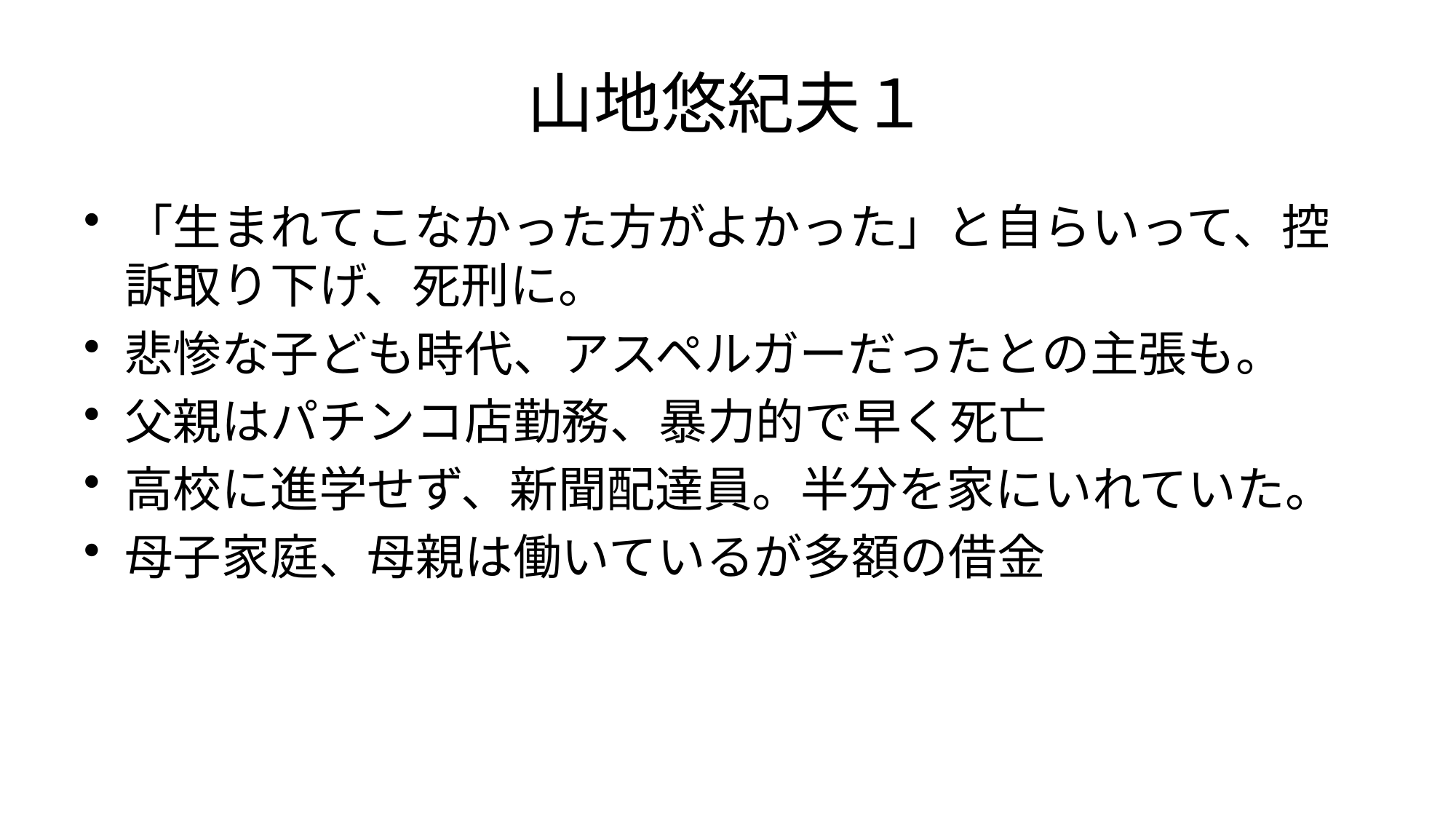

# 山地悠紀夫１
「生まれてこなかった方がよかった」と自らいって、控訴取り下げ、死刑に。
悲惨な子ども時代、アスペルガーだったとの主張も。
父親はパチンコ店勤務、暴力的で早く死亡
高校に進学せず、新聞配達員。半分を家にいれていた。
母子家庭、母親は働いているが多額の借金